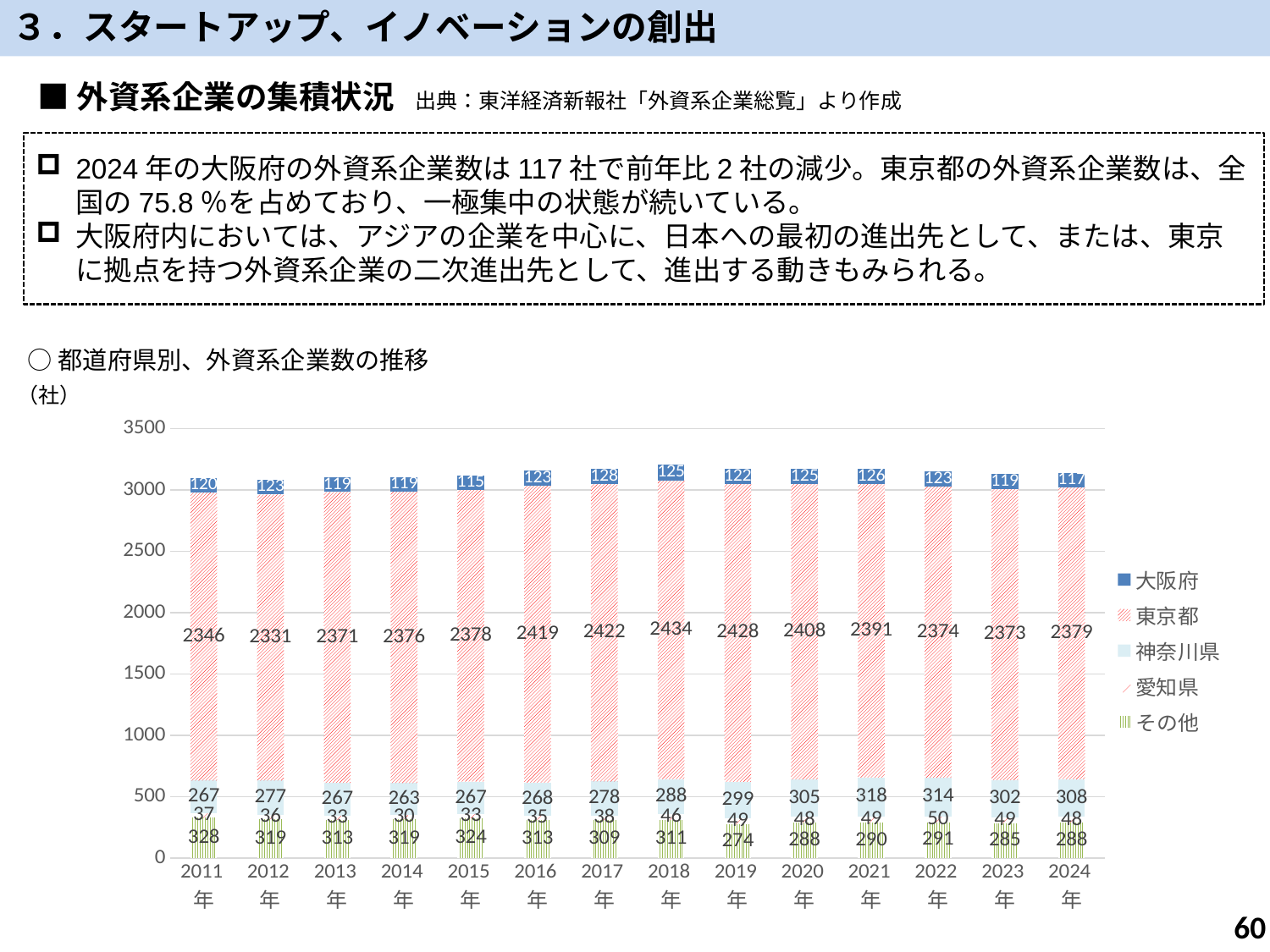

３．スタートアップ、イノベーションの創出
■外資系企業の集積状況　出典：東洋経済新報社「外資系企業総覧」より作成
2024年の大阪府の外資系企業数は117社で前年比2社の減少。東京都の外資系企業数は、全国の75.8％を占めており、一極集中の状態が続いている。
大阪府内においては、アジアの企業を中心に、日本への最初の進出先として、または、東京に拠点を持つ外資系企業の二次進出先として、進出する動きもみられる。
○都道府県別、外資系企業数の推移
（社）

### Chart

| Category | その他 | 愛知県 | 神奈川県 | 東京都 | 大阪府 |
|---|---|---|---|---|---|
| 2011年 | 328.0 | 37.0 | 267.0 | 2346.0 | 120.0 |
| 2012年 | 319.0 | 36.0 | 277.0 | 2331.0 | 123.0 |
| 2013年 | 313.0 | 33.0 | 267.0 | 2371.0 | 119.0 |
| 2014年 | 319.0 | 30.0 | 263.0 | 2376.0 | 119.0 |
| 2015年 | 324.0 | 33.0 | 267.0 | 2378.0 | 115.0 |
| 2016年 | 313.0 | 35.0 | 268.0 | 2419.0 | 123.0 |
| 2017年 | 309.0 | 38.0 | 278.0 | 2422.0 | 128.0 |
| 2018年 | 311.0 | 46.0 | 288.0 | 2434.0 | 125.0 |
| 2019年 | 274.0 | 49.0 | 299.0 | 2428.0 | 122.0 |
| 2020年 | 288.0 | 48.0 | 305.0 | 2408.0 | 125.0 |
| 2021年 | 290.0 | 49.0 | 318.0 | 2391.0 | 126.0 |
| 2022年 | 291.0 | 50.0 | 314.0 | 2374.0 | 123.0 |
| 2023年 | 285.0 | 49.0 | 302.0 | 2373.0 | 119.0 |
| 2024年 | 288.0 | 48.0 | 308.0 | 2379.0 | 117.0 |
60